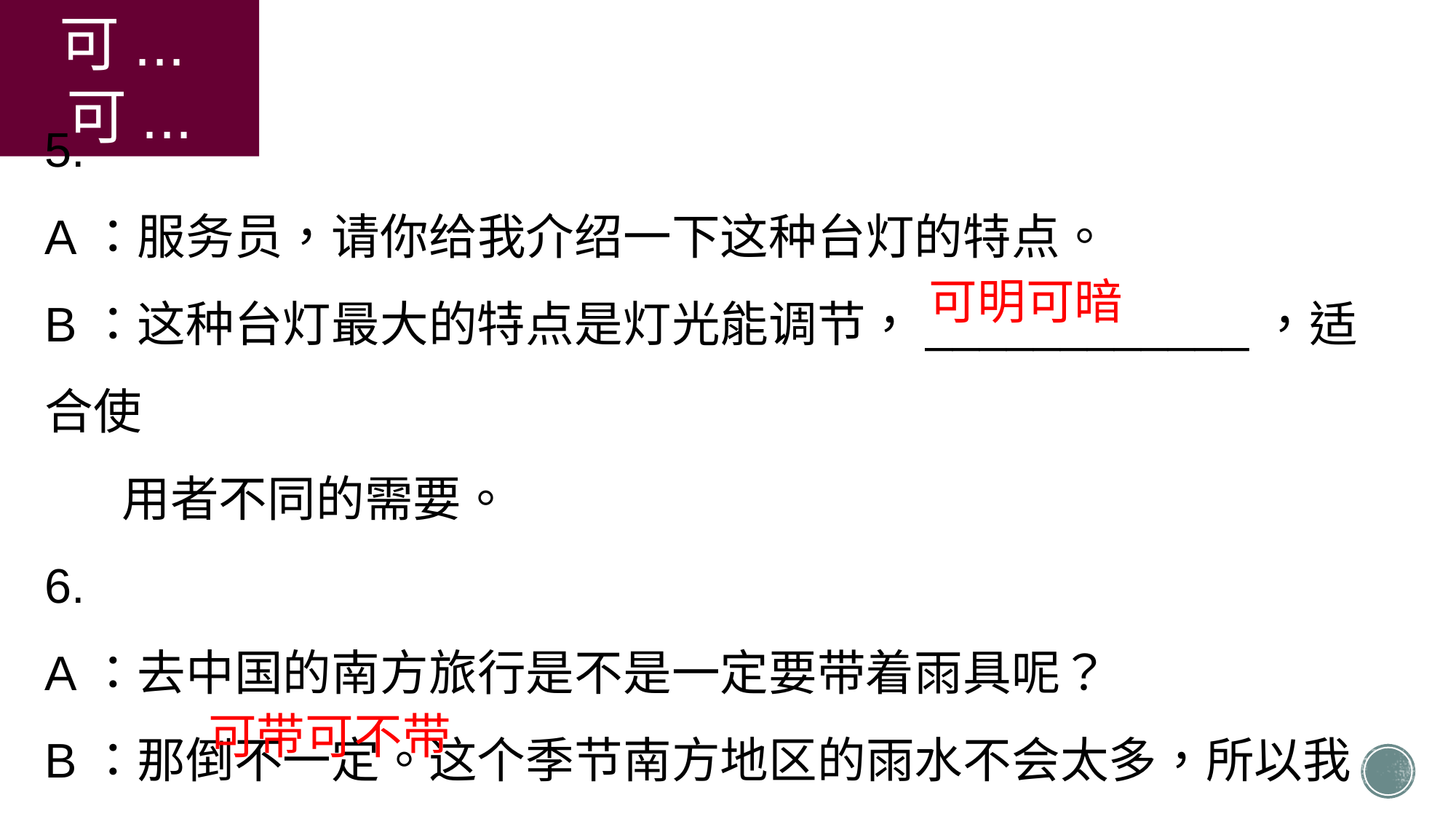

可...可...
5.
A：服务员，请你给我介绍一下这种台灯的特点。
B：这种台灯最大的特点是灯光能调节，____________，适合使
      用者不同的需要。
6.
A：去中国的南方旅行是不是一定要带着雨具呢？
B：那倒不一定。这个季节南方地区的雨水不会太多，所以我觉
      得_______________。
可明可暗
可带可不带